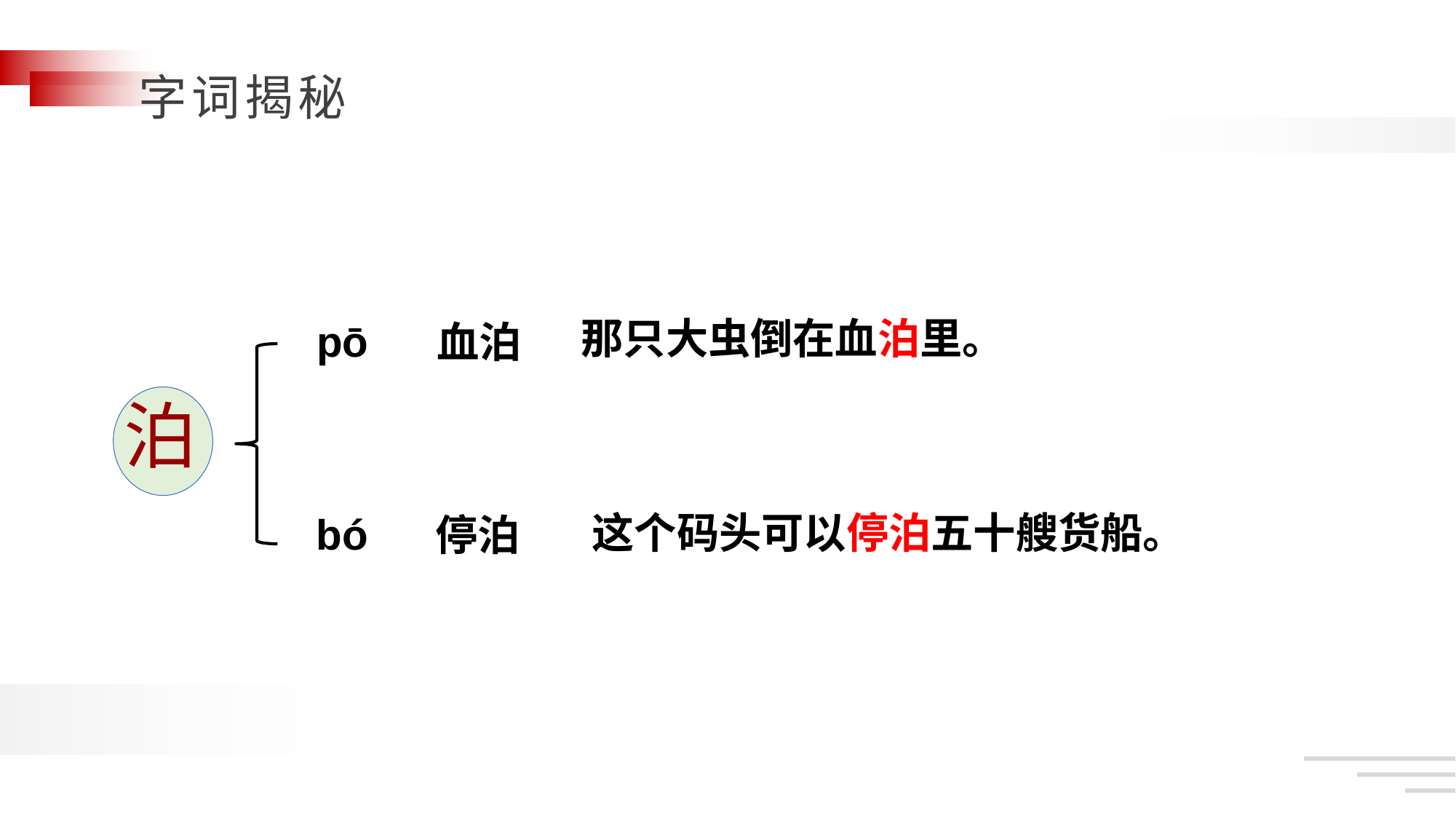

那只大虫倒在血泊里。
pō
血泊

泊

这个码头可以停泊五十艘货船。
bó
停泊